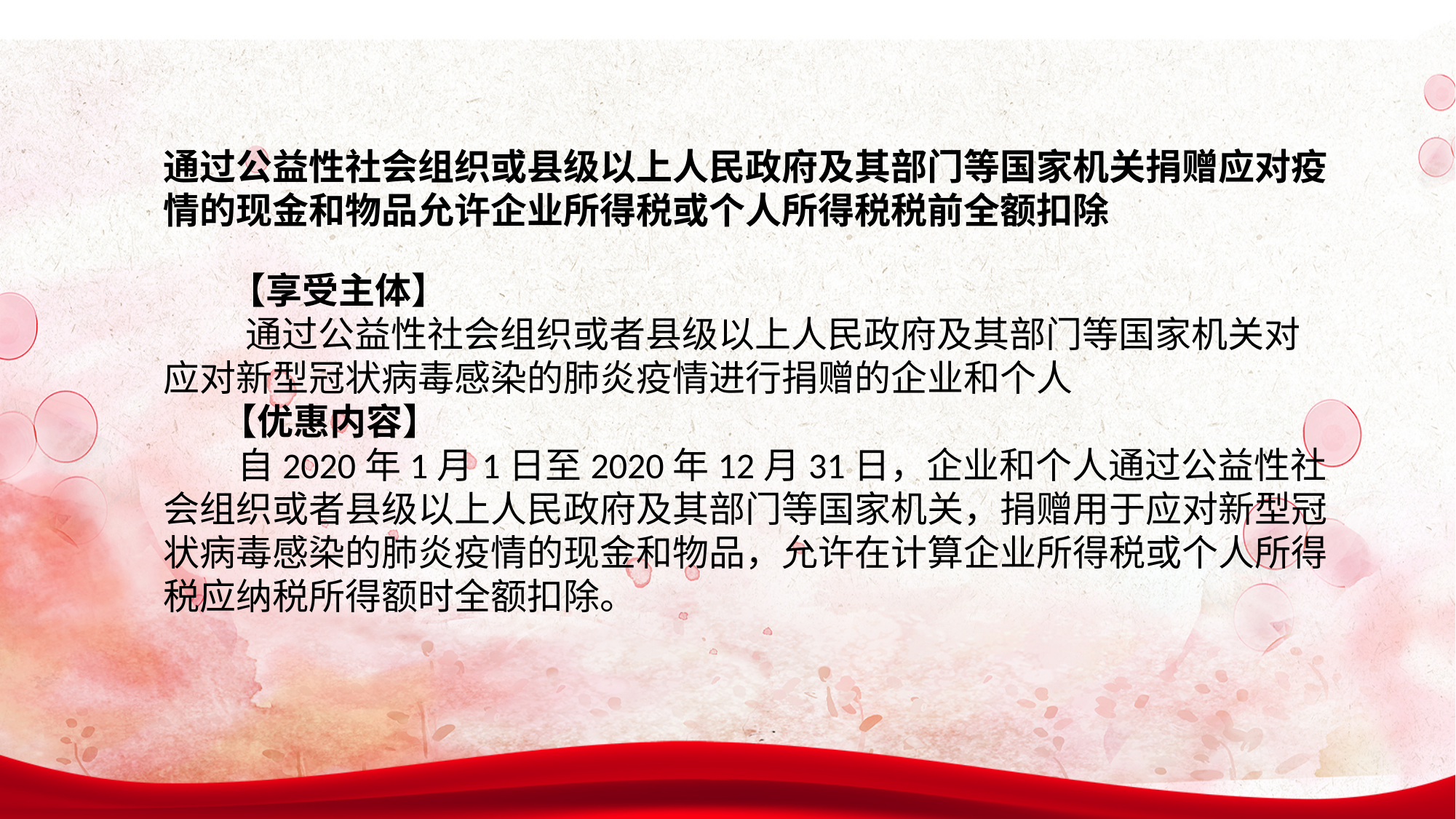

通过公益性社会组织或县级以上人民政府及其部门等国家机关捐赠应对疫情的现金和物品允许企业所得税或个人所得税税前全额扣除

       【享受主体】
         通过公益性社会组织或者县级以上人民政府及其部门等国家机关对应对新型冠状病毒感染的肺炎疫情进行捐赠的企业和个人
      【优惠内容】
        自2020年1月1日至2020年12月31日，企业和个人通过公益性社会组织或者县级以上人民政府及其部门等国家机关，捐赠用于应对新型冠状病毒感染的肺炎疫情的现金和物品，允许在计算企业所得税或个人所得税应纳税所得额时全额扣除。